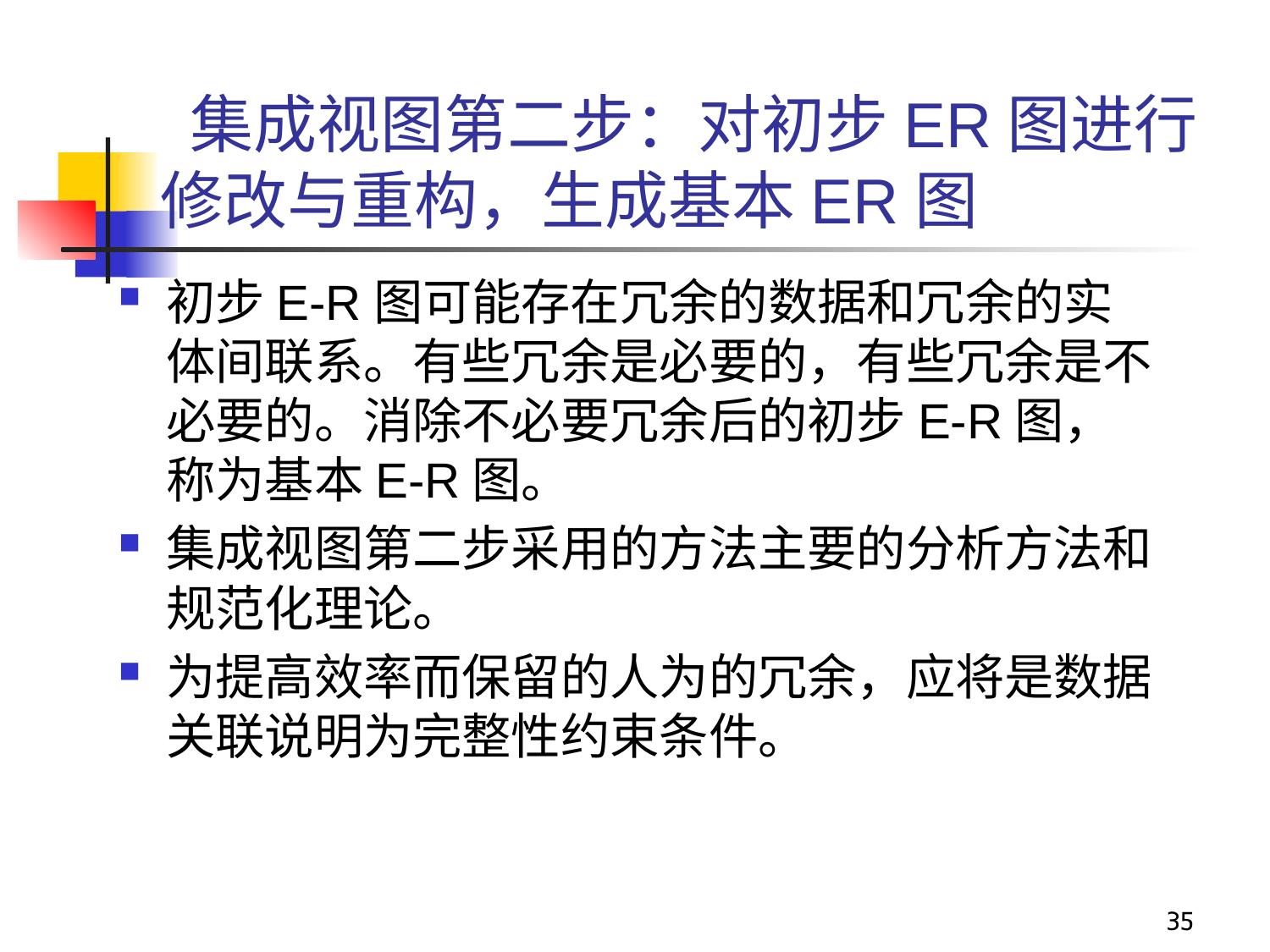

# 集成视图第二步：对初步ER图进行修改与重构，生成基本ER图
初步E-R图可能存在冗余的数据和冗余的实体间联系。有些冗余是必要的，有些冗余是不必要的。消除不必要冗余后的初步E-R图，称为基本E-R图。
集成视图第二步采用的方法主要的分析方法和规范化理论。
为提高效率而保留的人为的冗余，应将是数据关联说明为完整性约束条件。
35